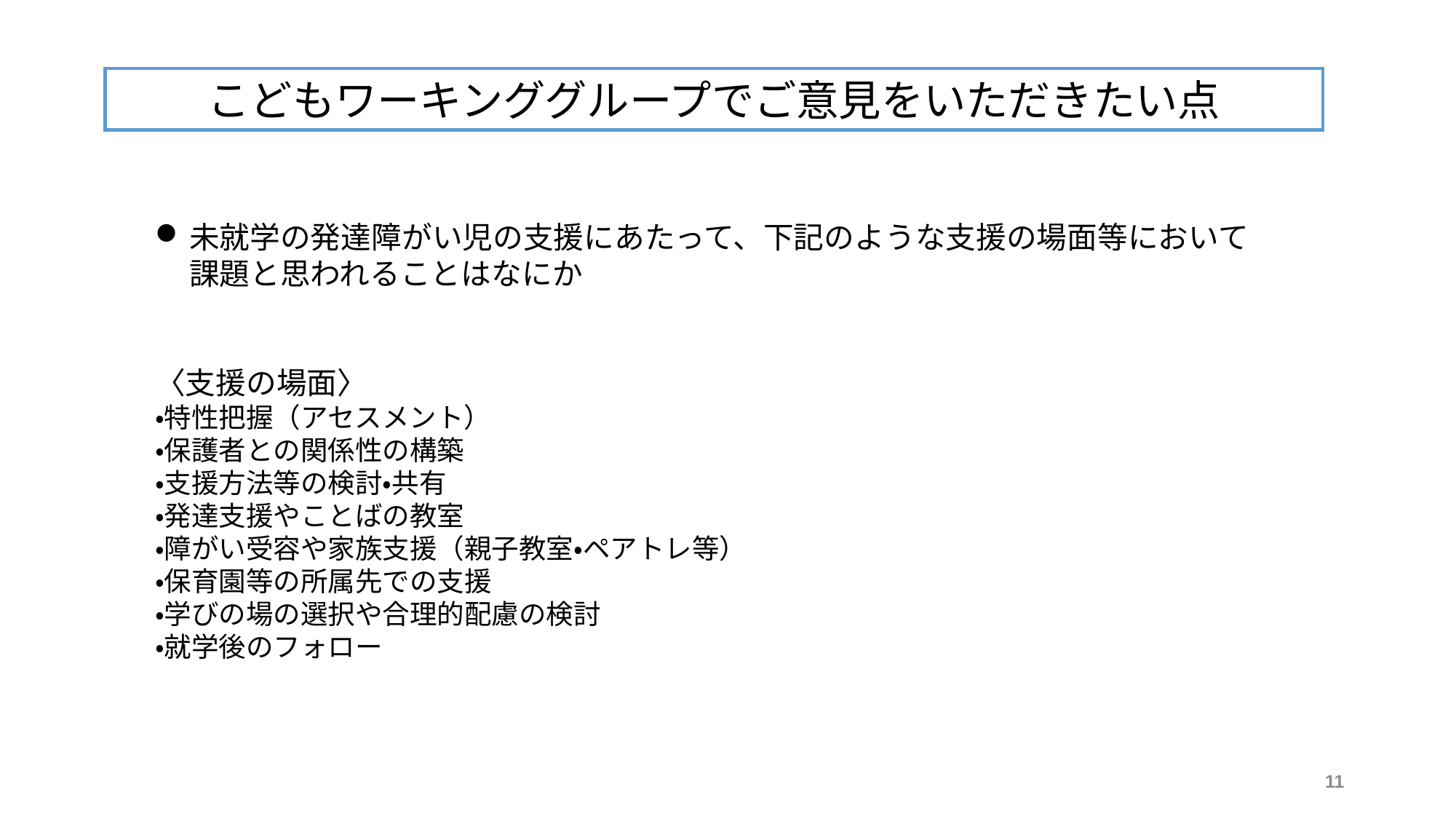

こどもワーキンググループでご意見をいただきたい点
未就学の発達障がい児の支援にあたって、下記のような支援の場面等において課題と思われることはなにか

〈支援の場面〉
・特性把握（アセスメント）
・保護者との関係性の構築
・支援方法等の検討・共有
・発達支援やことばの教室
・障がい受容や家族支援（親子教室・ペアトレ等）
・保育園等の所属先での支援
・学びの場の選択や合理的配慮の検討
・就学後のフォロー
11